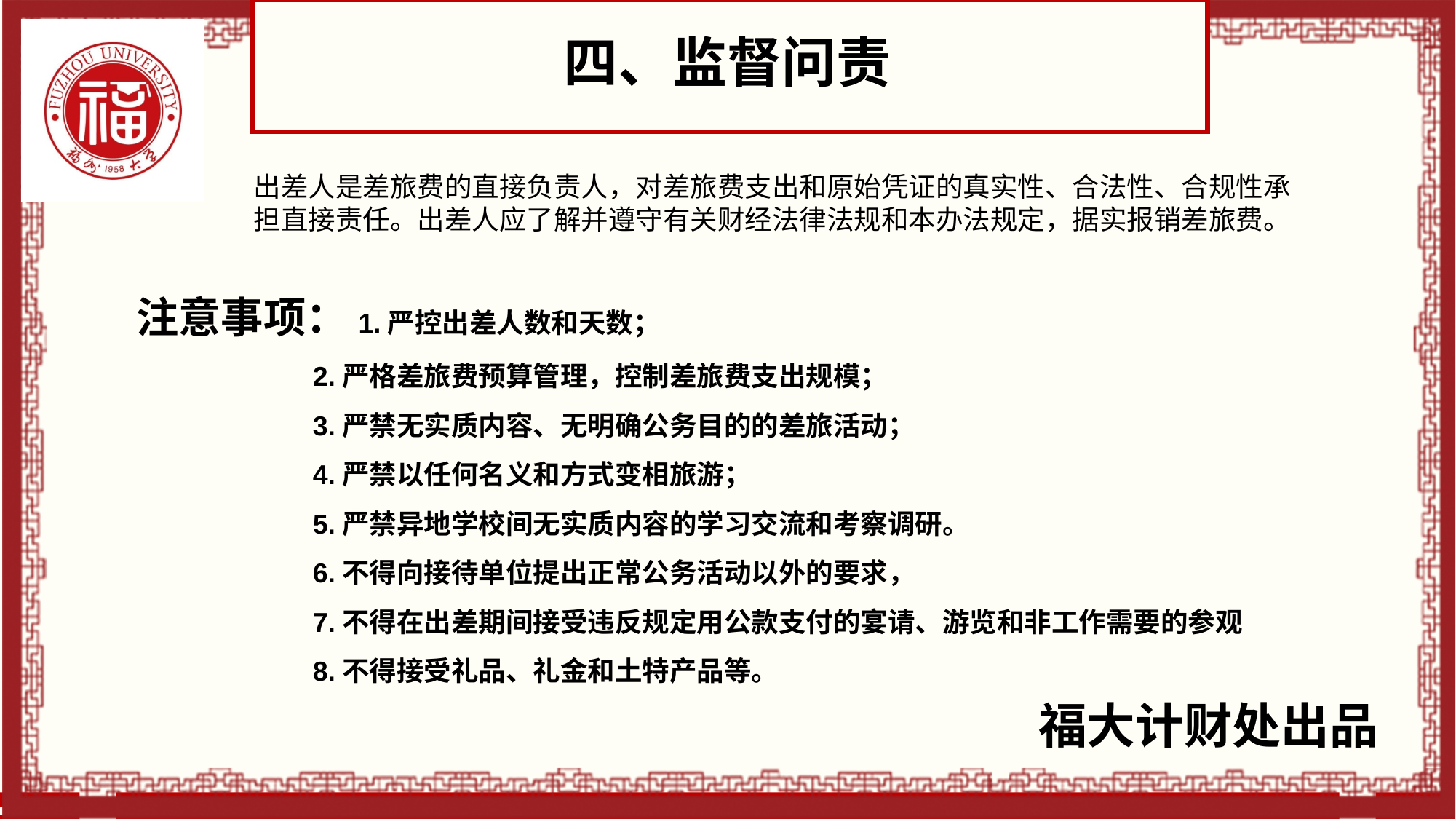

四、监督问责
出差人是差旅费的直接负责人，对差旅费支出和原始凭证的真实性、合法性、合规性承担直接责任。出差人应了解并遵守有关财经法律法规和本办法规定，据实报销差旅费。
   注意事项：1.严控出差人数和天数；
                             2.严格差旅费预算管理，控制差旅费支出规模；
                             3.严禁无实质内容、无明确公务目的的差旅活动；
                             4.严禁以任何名义和方式变相旅游；
                             5.严禁异地学校间无实质内容的学习交流和考察调研。
                             6.不得向接待单位提出正常公务活动以外的要求，
                             7.不得在出差期间接受违反规定用公款支付的宴请、游览和非工作需要的参观
                             8.不得接受礼品、礼金和土特产品等。

18